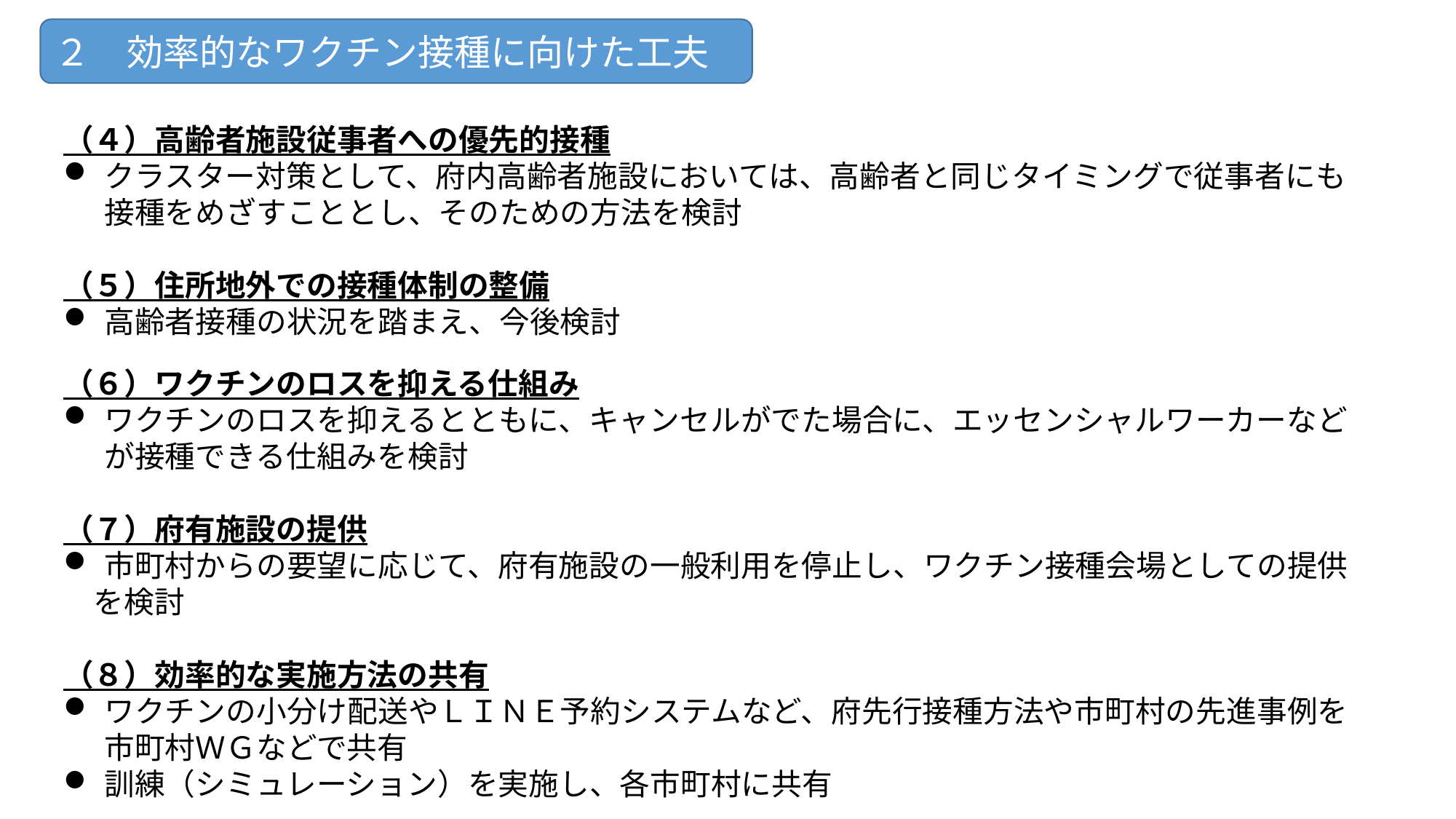

２　効率的なワクチン接種に向けた工夫

（４）高齢者施設従事者への優先的接種
クラスター対策として、府内高齢者施設においては、高齢者と同じタイミングで従事者にも接種をめざすこととし、そのための方法を検討
（５）住所地外での接種体制の整備
高齢者接種の状況を踏まえ、今後検討

（６）ワクチンのロスを抑える仕組み
ワクチンのロスを抑えるとともに、キャンセルがでた場合に、エッセンシャルワーカーなどが接種できる仕組みを検討

（７）府有施設の提供
市町村からの要望に応じて、府有施設の一般利用を停止し、ワクチン接種会場としての提供
　を検討

（８）効率的な実施方法の共有
ワクチンの小分け配送やＬＩＮＥ予約システムなど、府先行接種方法や市町村の先進事例を市町村ＷＧなどで共有
訓練（シミュレーション）を実施し、各市町村に共有